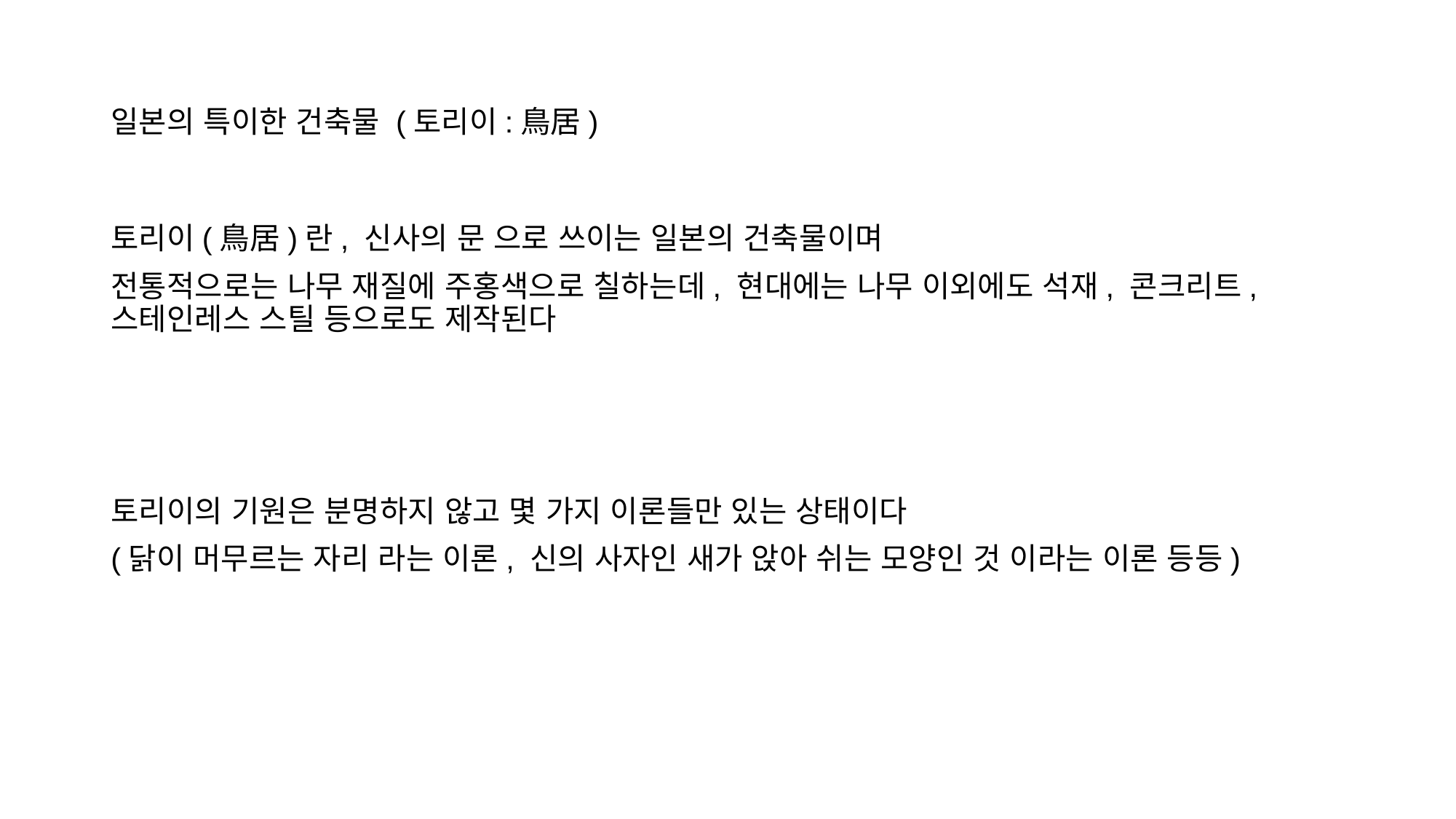

# 일본의 특이한 건축물 (토리이:鳥居)
토리이(鳥居)란, 신사의 문 으로 쓰이는 일본의 건축물이며
전통적으로는 나무 재질에 주홍색으로 칠하는데, 현대에는 나무 이외에도 석재, 콘크리트, 스테인레스 스틸 등으로도 제작된다

토리이의 기원은 분명하지 않고 몇 가지 이론들만 있는 상태이다
(닭이 머무르는 자리 라는 이론, 신의 사자인 새가 앉아 쉬는 모양인 것 이라는 이론 등등)